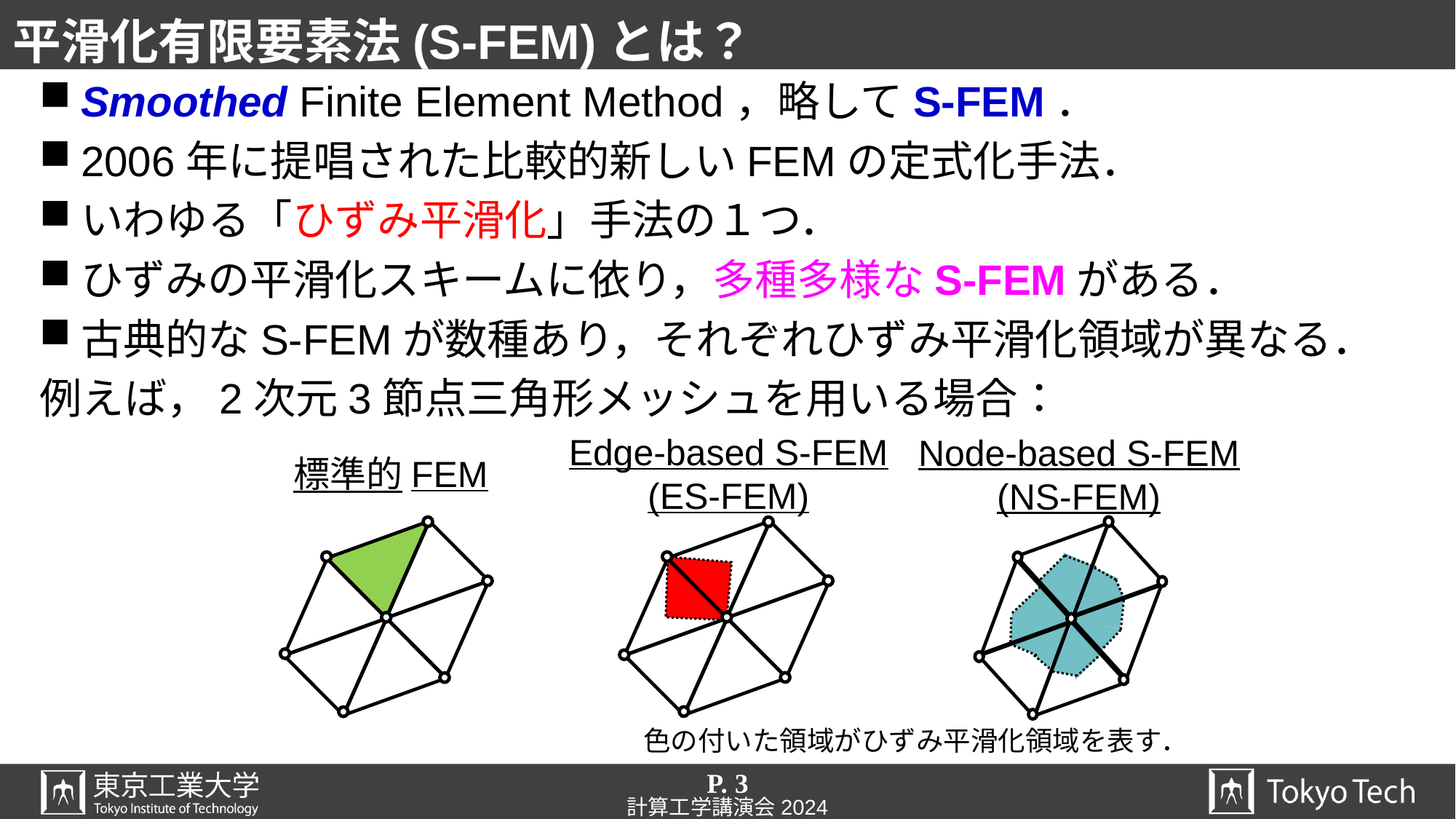

# 平滑化有限要素法(S-FEM)とは？
Smoothed Finite Element Method，略してS-FEM．
2006年に提唱された比較的新しいFEMの定式化手法．
いわゆる「ひずみ平滑化」手法の１つ．
ひずみの平滑化スキームに依り，多種多様なS-FEMがある．
古典的なS-FEMが数種あり，それぞれひずみ平滑化領域が異なる．
例えば，2次元3節点三角形メッシュを用いる場合：

Edge-based S-FEM
(ES-FEM)
Node-based S-FEM
(NS-FEM)
標準的FEM

色の付いた領域がひずみ平滑化領域を表す．
P. 3